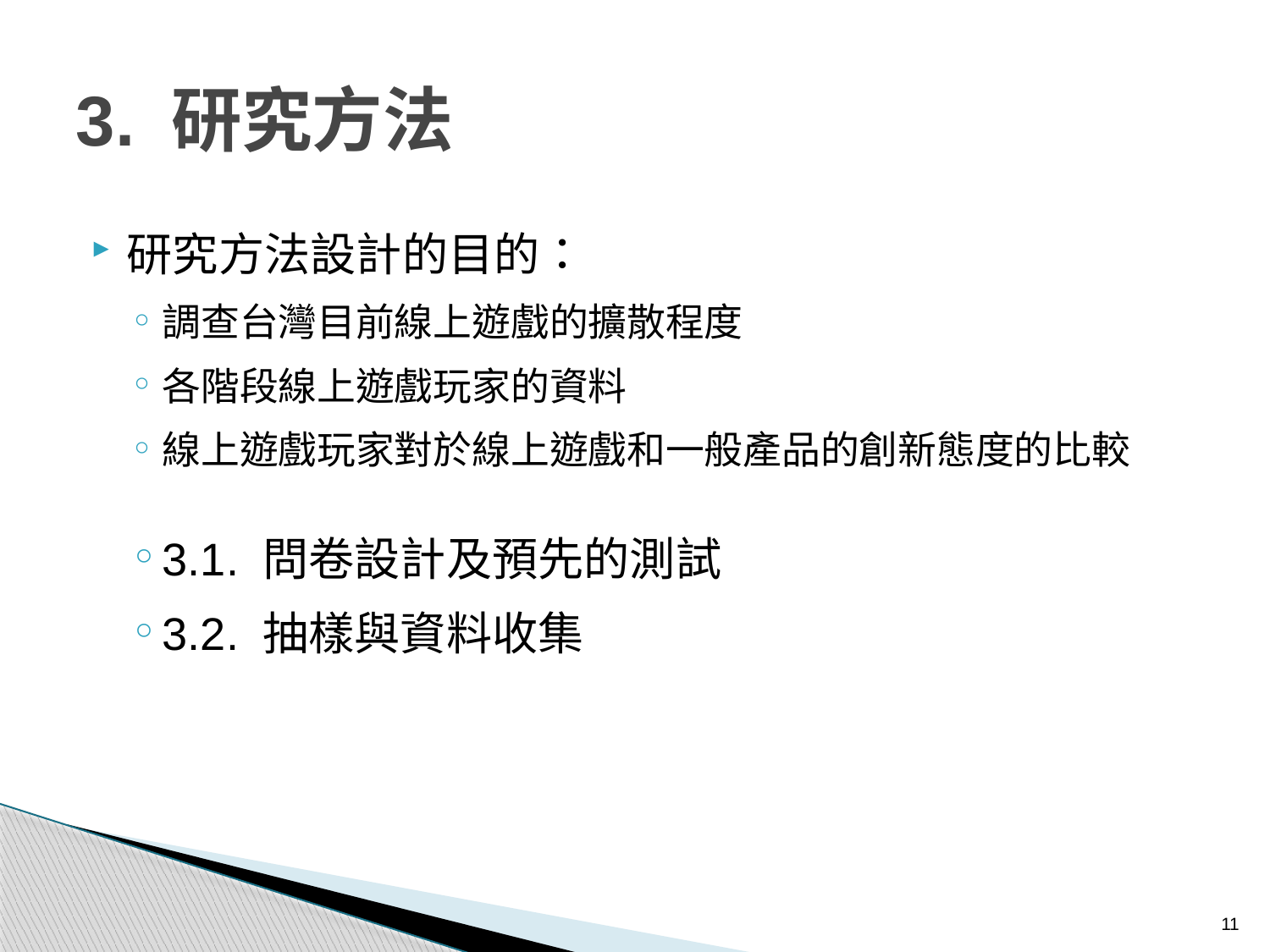

# 3. 研究方法
研究方法設計的目的：
調查台灣目前線上遊戲的擴散程度
各階段線上遊戲玩家的資料
線上遊戲玩家對於線上遊戲和一般產品的創新態度的比較

3.1. 問卷設計及預先的測試
3.2. 抽樣與資料收集

11